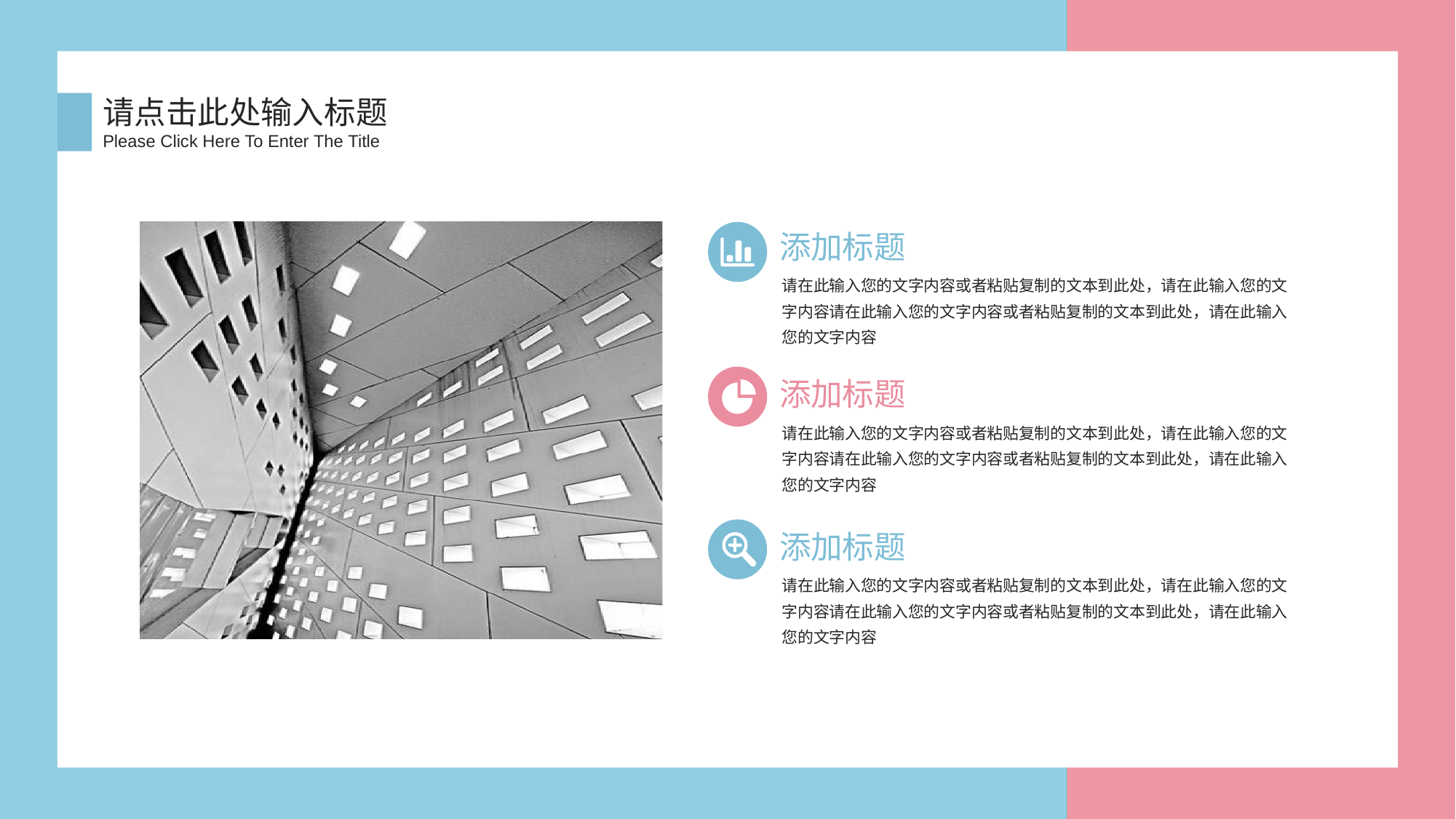

请点击此处输入标题
Please Click Here To Enter The Title

添加标题
请在此输入您的文字内容或者粘贴复制的文本到此处，请在此输入您的文字内容请在此输入您的文字内容或者粘贴复制的文本到此处，请在此输入您的文字内容

添加标题
请在此输入您的文字内容或者粘贴复制的文本到此处，请在此输入您的文字内容请在此输入您的文字内容或者粘贴复制的文本到此处，请在此输入您的文字内容

添加标题
请在此输入您的文字内容或者粘贴复制的文本到此处，请在此输入您的文字内容请在此输入您的文字内容或者粘贴复制的文本到此处，请在此输入您的文字内容